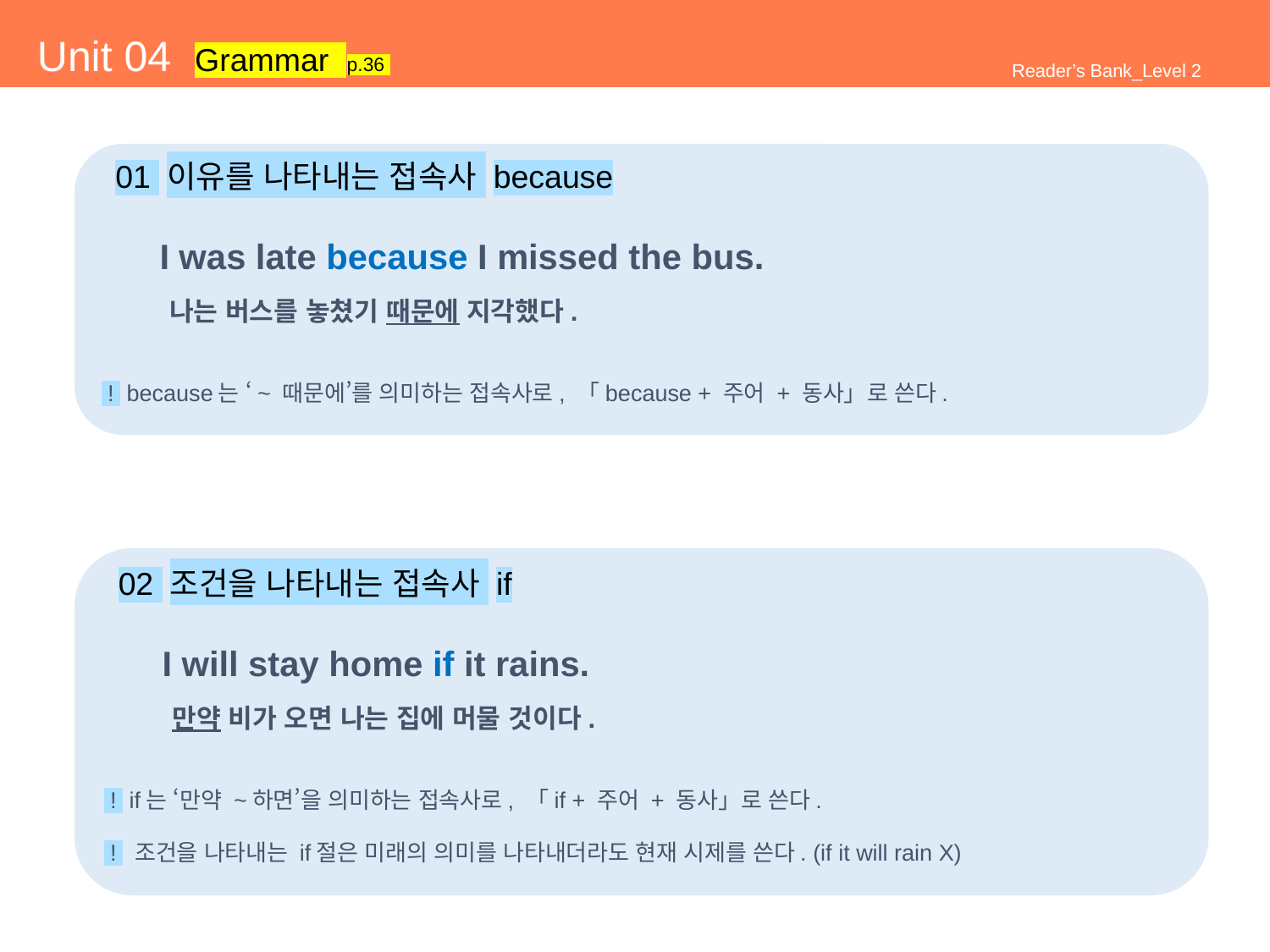

# Unit 04  Grammar  p.36
Reader’s Bank_Level 2

  01 이유를 나타내는 접속사 because

      I was late because I missed the bus.
      나는 버스를 놓쳤기 때문에 지각했다.

 !  because는 ‘~ 때문에’를 의미하는 접속사로, 「because + 주어 + 동사」로 쓴다.

  02 조건을 나타내는 접속사 if

      I will stay home if it rains.
      만약 비가 오면 나는 집에 머물 것이다.

 !  if는 ‘만약 ~하면’을 의미하는 접속사로, 「if + 주어 + 동사」로 쓴다.
 !  조건을 나타내는 if절은 미래의 의미를 나타내더라도 현재 시제를 쓴다. (if it will rain X)